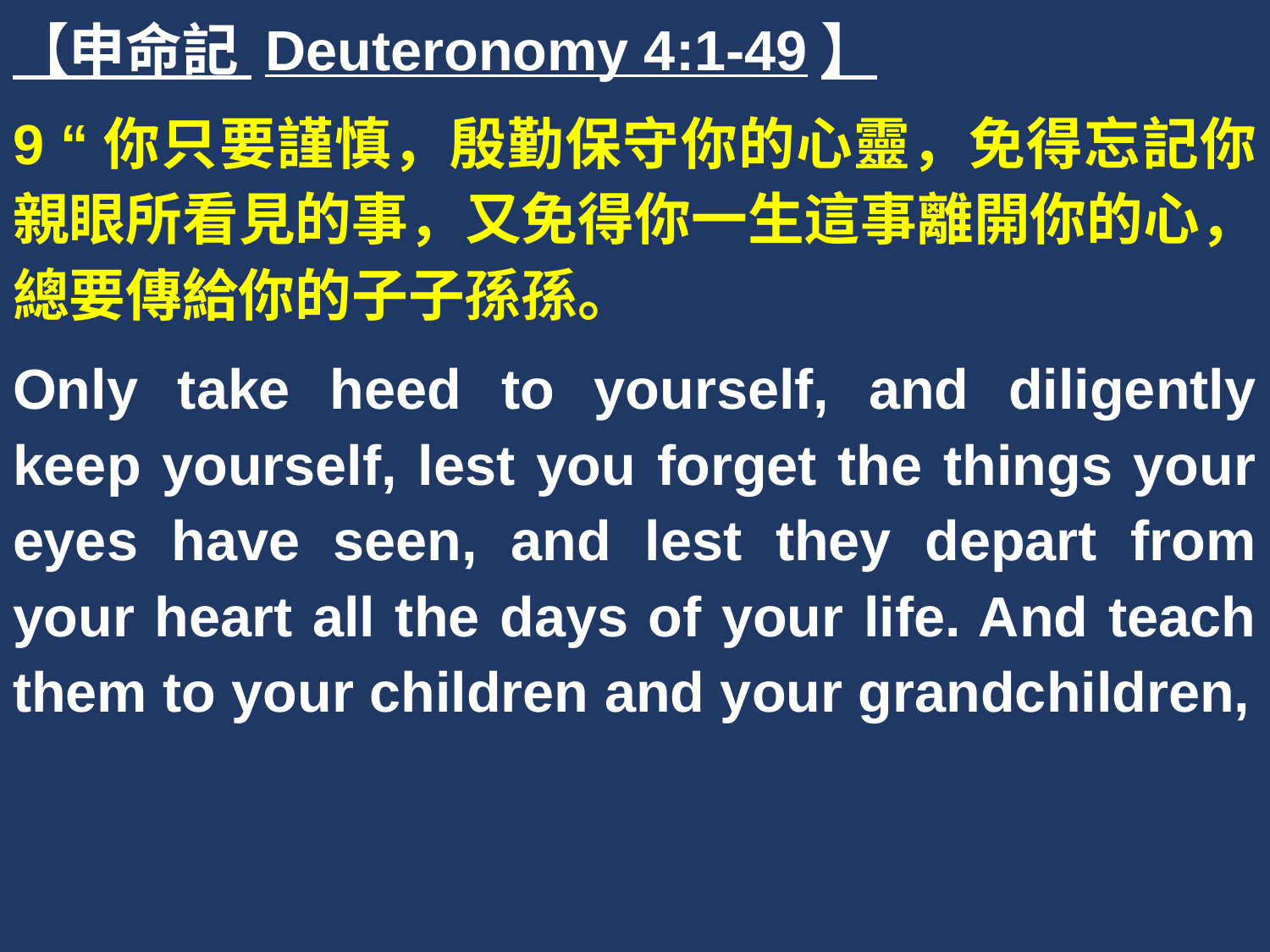

【申命記 Deuteronomy 4:1-49】
9 “你只要謹慎，殷勤保守你的心靈，免得忘記你親眼所看見的事，又免得你一生這事離開你的心，總要傳給你的子子孫孫。
Only take heed to yourself, and diligently keep yourself, lest you forget the things your eyes have seen, and lest they depart from your heart all the days of your life. And teach them to your children and your grandchildren,